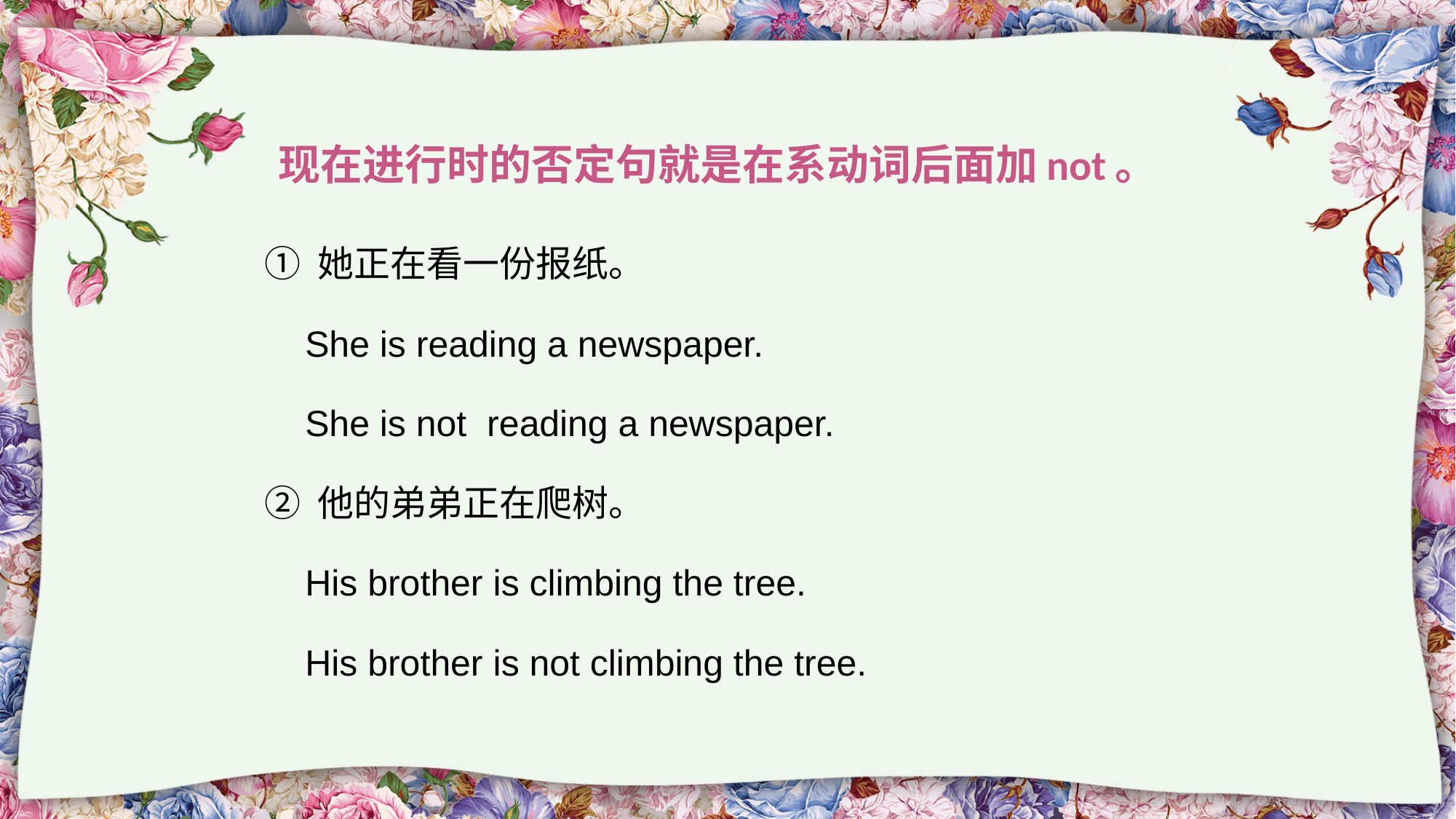

现在进行时的否定句就是在系动词后面加not。
 她正在看一份报纸。
    She is reading a newspaper.
    She is not  reading a newspaper.
 他的弟弟正在爬树。
    His brother is climbing the tree.
    His brother is not climbing the tree.